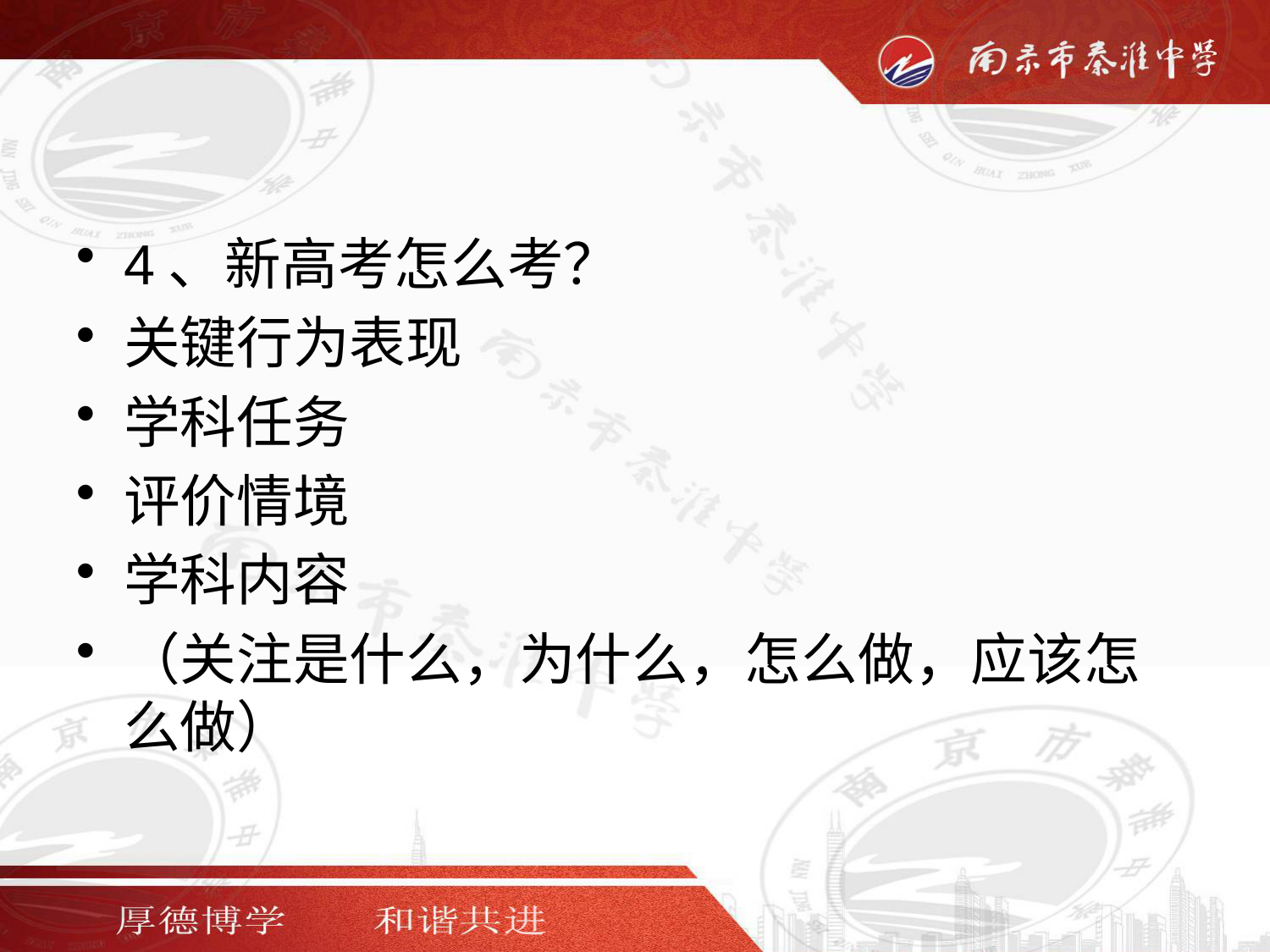

#
4、新高考怎么考？
关键行为表现
学科任务
评价情境
学科内容
（关注是什么，为什么，怎么做，应该怎么做）